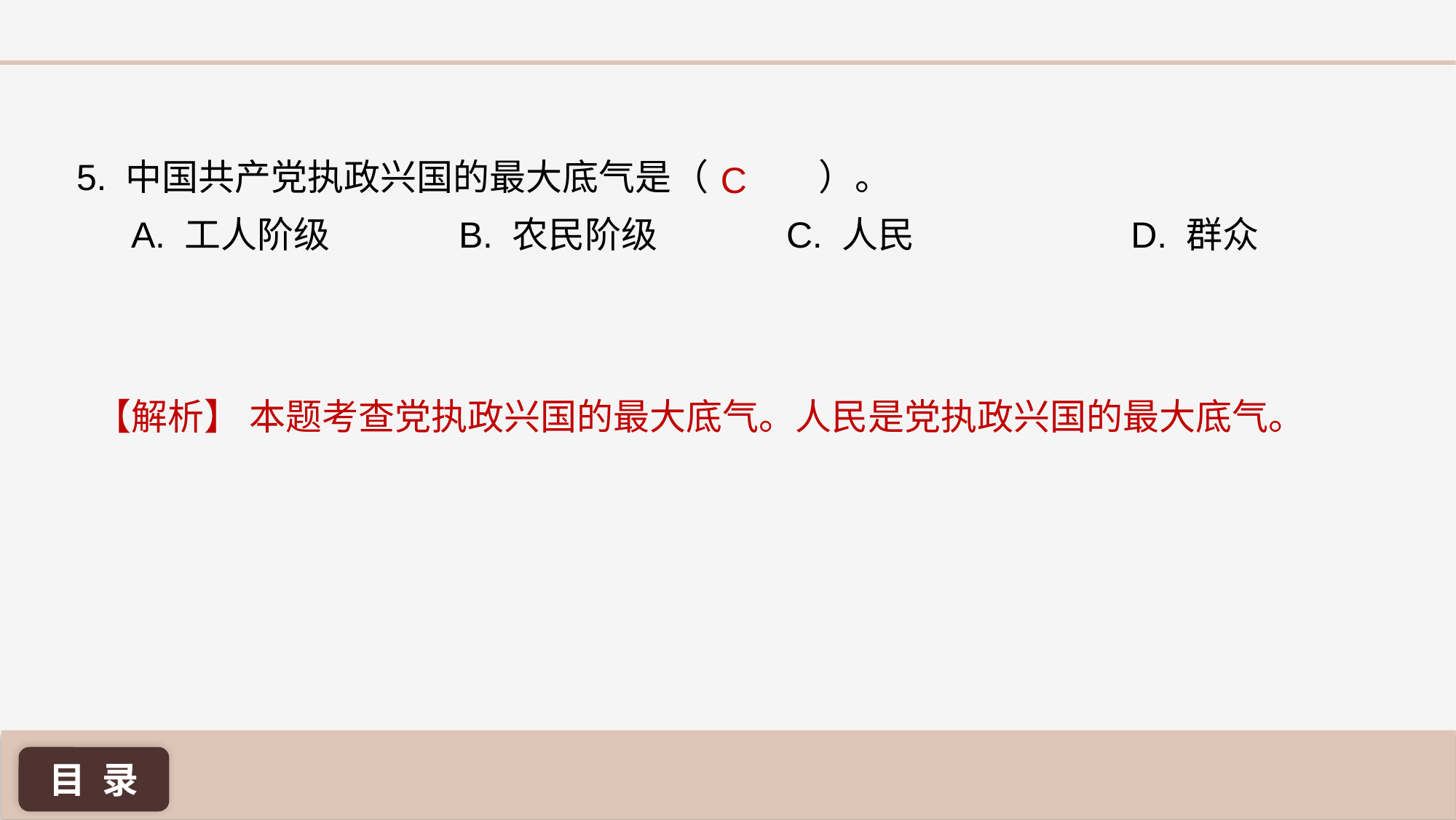

5. 中国共产党执政兴国的最大底气是（ 	    ）。
A. 工人阶级 		B. 农民阶级 		C. 人民		 D. 群众
C
【解析】 本题考查党执政兴国的最大底气。人民是党执政兴国的最大底气。